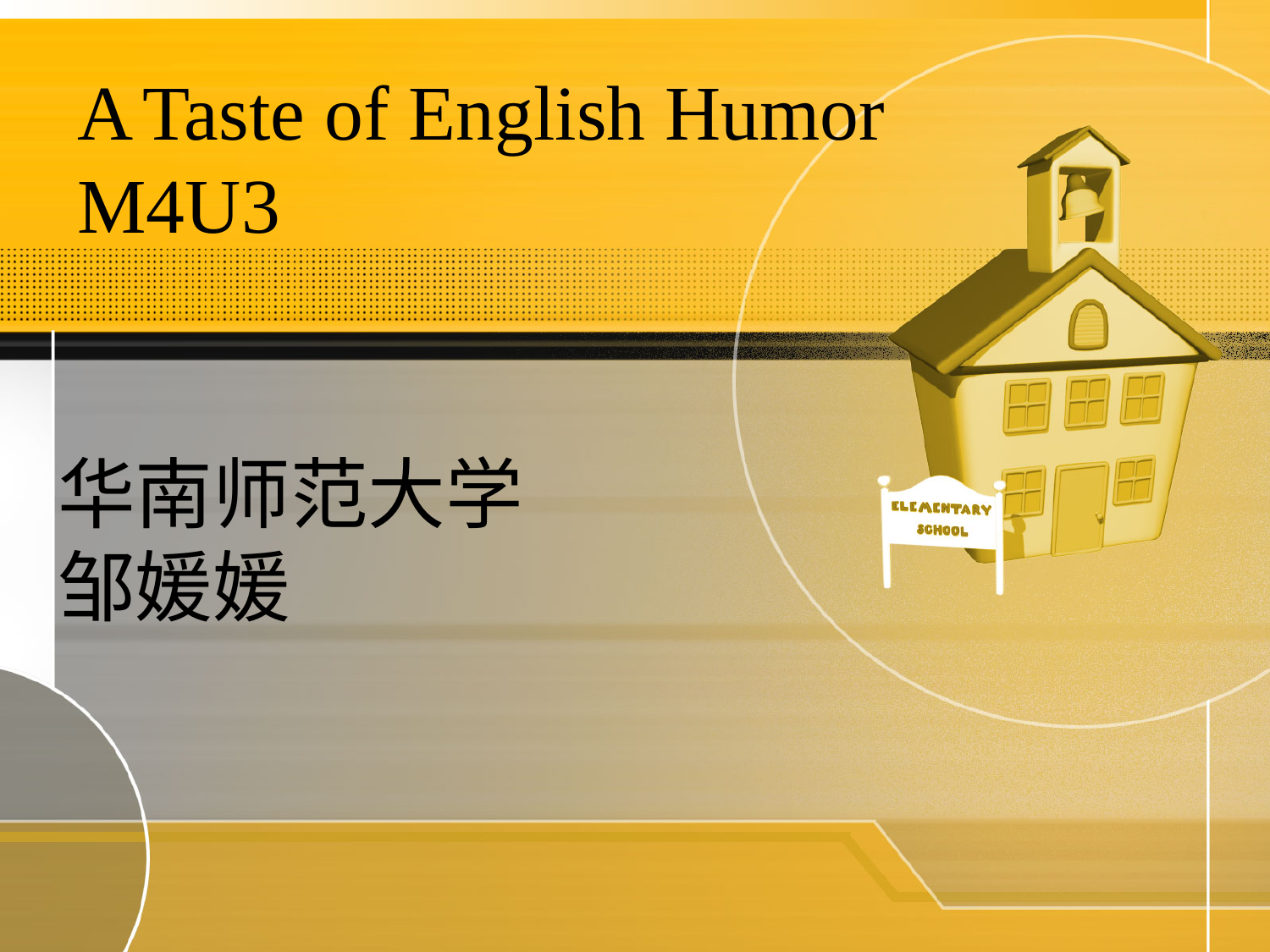

A Taste of English Humor  M4U3
# 华南师范大学 邹媛媛